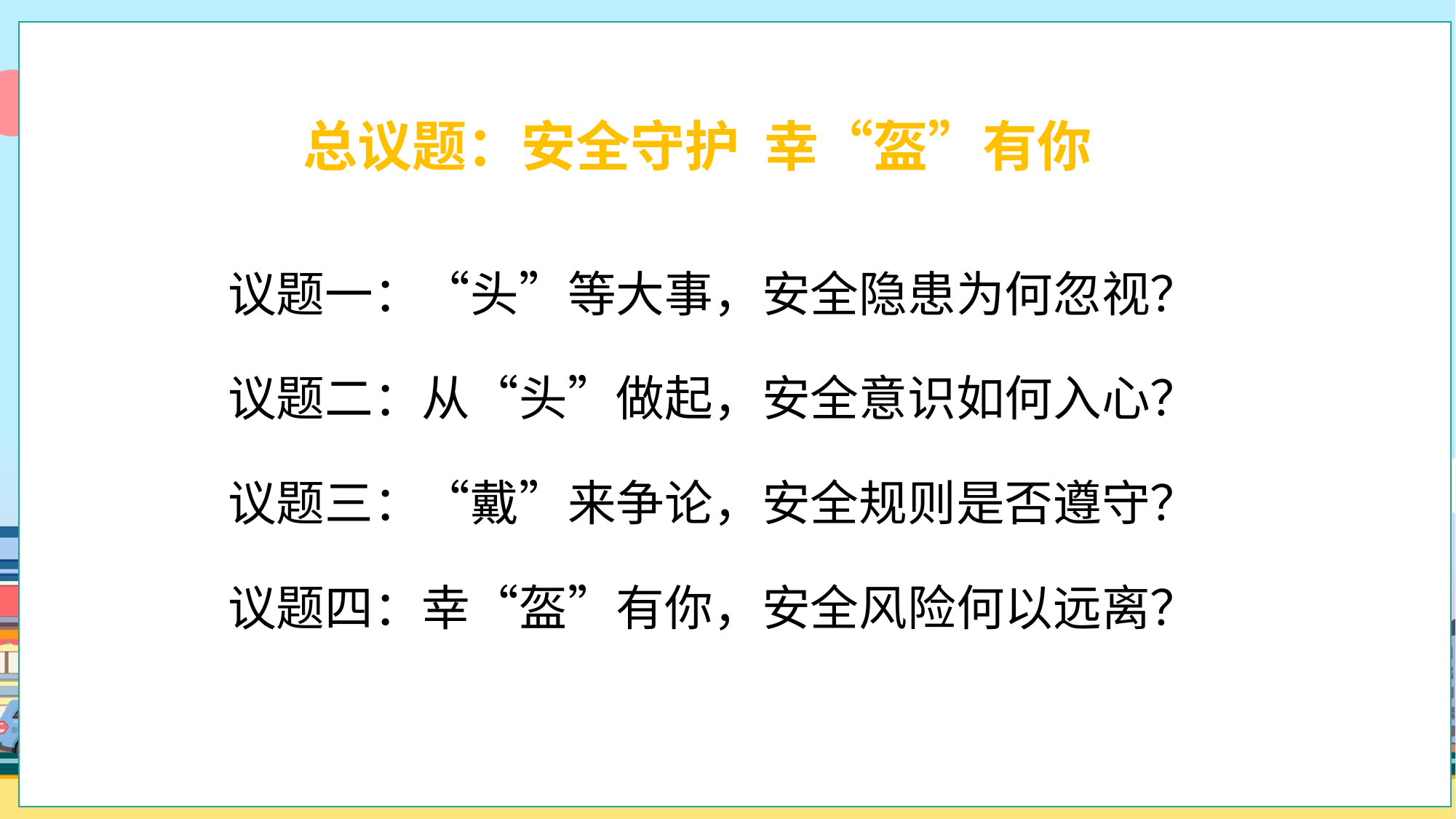

总议题：安全守护  幸“盔”有你
议题一：“头”等大事，安全隐患为何忽视？
议题二：从“头”做起，安全意识如何入心？
议题三：“戴”来争论，安全规则是否遵守？
议题四：幸“盔”有你，安全风险何以远离？